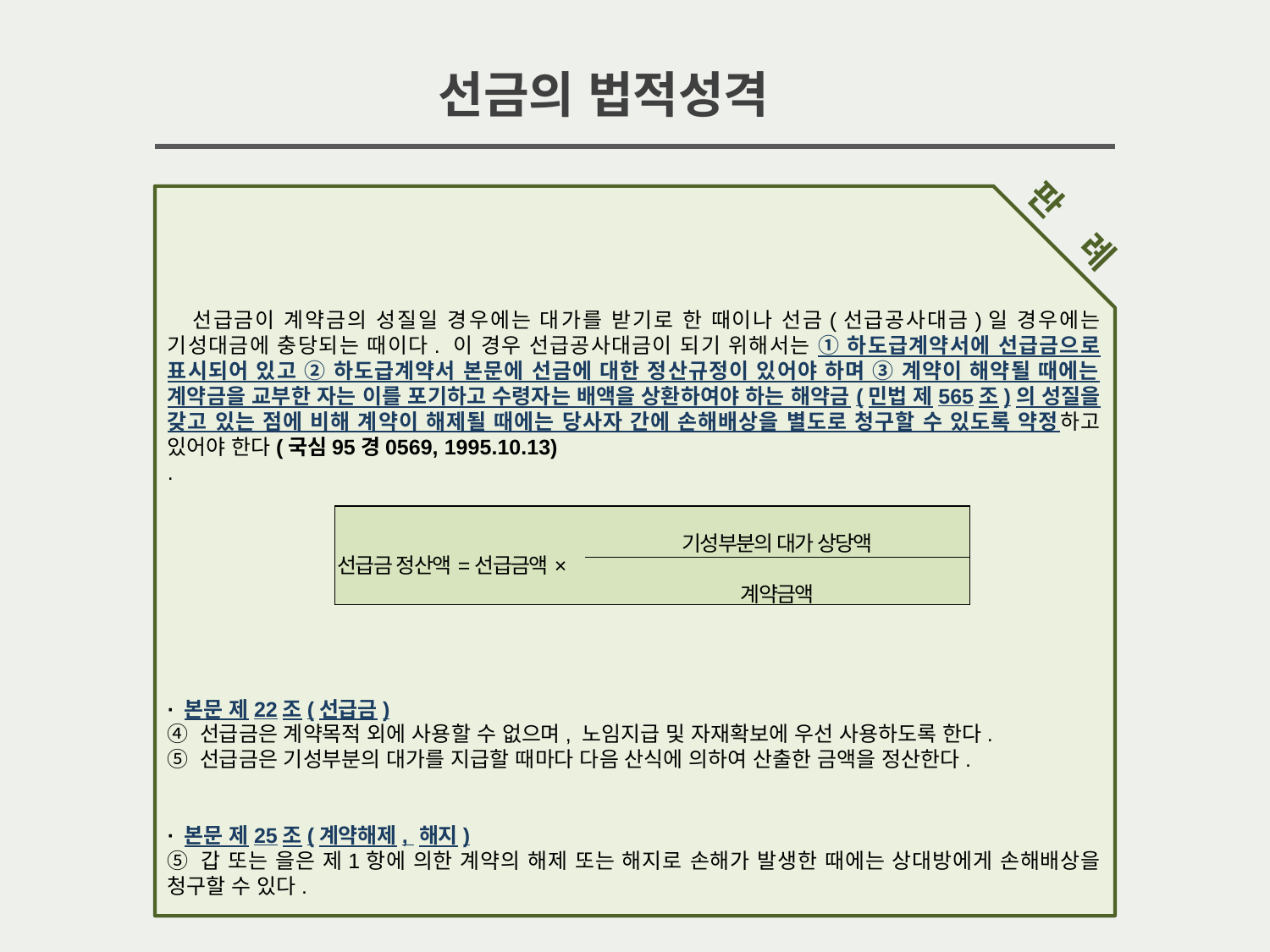

선금의 법적성격

판    례

	선급금이 계약금의 성질일 경우에는 대가를 받기로 한 때이나 선금(선급공사대금)일 경우에는 기성대금에 충당되는 때이다. 이 경우 선급공사대금이 되기 위해서는 ① 하도급계약서에 선급금으로 표시되어 있고 ② 하도급계약서 본문에 선금에 대한 정산규정이 있어야 하며 ③ 계약이 해약될 때에는 계약금을 교부한 자는 이를 포기하고 수령자는 배액을 상환하여야 하는 해약금(민법 제565조)의 성질을 갖고 있는 점에 비해 계약이 해제될 때에는 당사자 간에 손해배상을 별도로 청구할 수 있도록 약정하고 있어야 한다(국심95경0569, 1995.10.13)
.

∙ 본문 제22조(선급금)
④ 선급금은 계약목적 외에 사용할 수 없으며, 노임지급 및 자재확보에 우선 사용하도록 한다.
⑤ 선급금은 기성부분의 대가를 지급할 때마다 다음 산식에 의하여 산출한 금액을 정산한다.

∙ 본문 제25조(계약해제, 해지)
⑤ 갑 또는 을은 제1항에 의한 계약의 해제 또는 해지로 손해가 발생한 때에는 상대방에게 손해배상을 청구할 수 있다.

| 선급금 정산액=선급금액× | 기성부분의 대가 상당액 |
| --- | --- |
|  | 계약금액 |